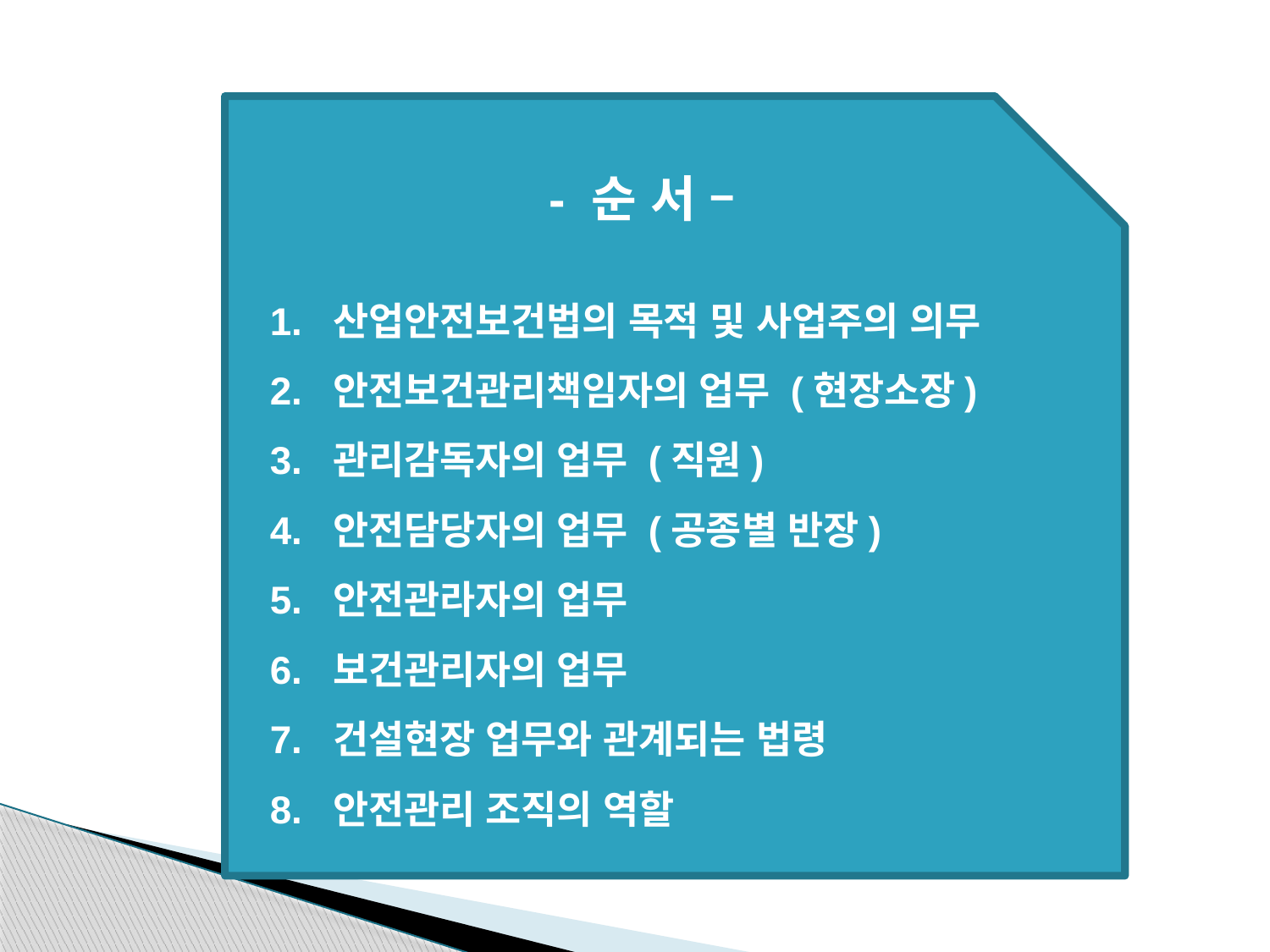

- 순 서 –

   1.  산업안전보건법의 목적 및 사업주의 의무
   2.  안전보건관리책임자의 업무 (현장소장)
   3.  관리감독자의 업무 (직원)
   4.  안전담당자의 업무 (공종별 반장)
   5.  안전관라자의 업무
   6.  보건관리자의 업무
   7.  건설현장 업무와 관계되는 법령
   8.  안전관리 조직의 역할